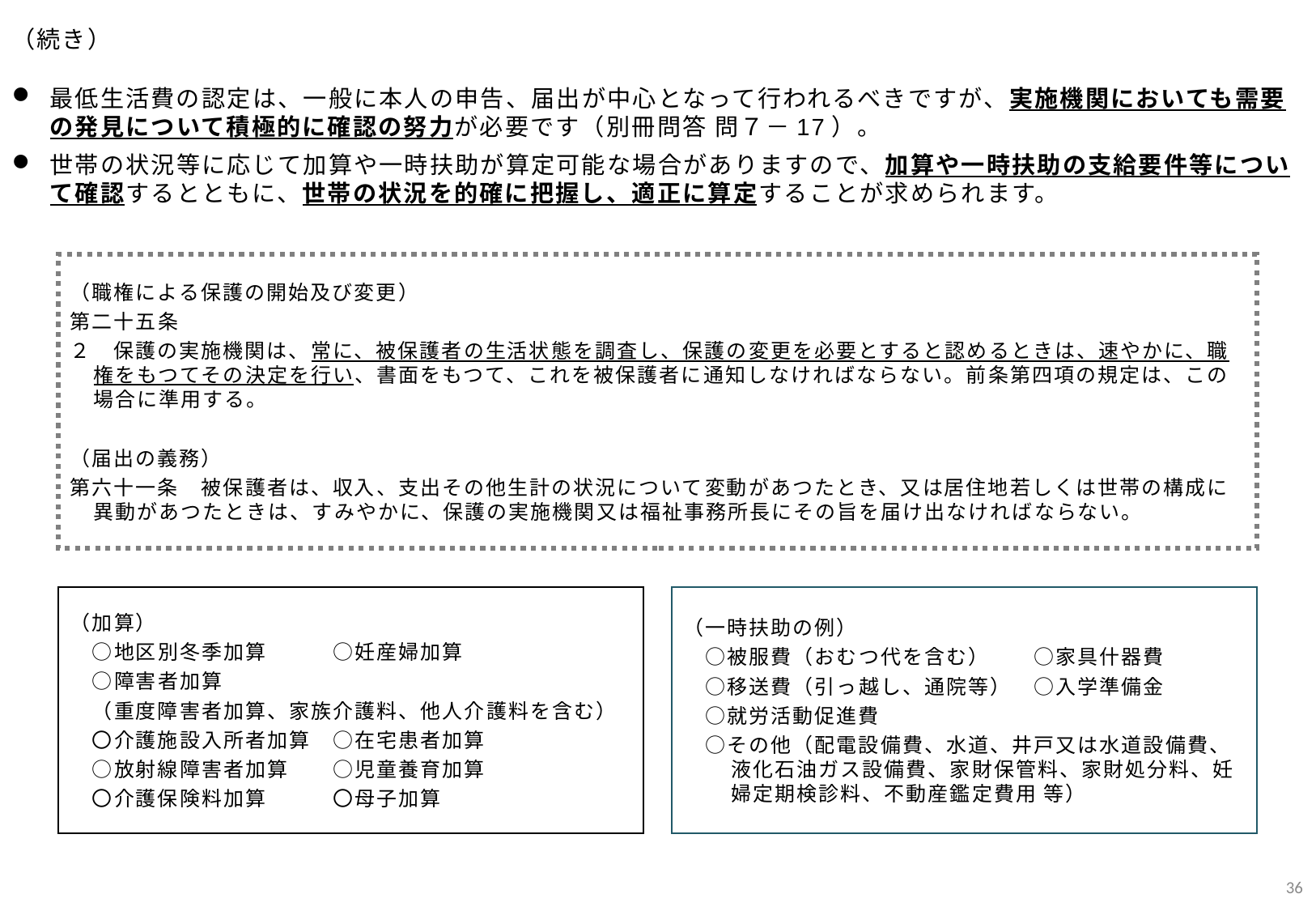

（続き）
最低生活費の認定は、一般に本人の申告、届出が中心となって行われるべきですが、実施機関においても需要の発見について積極的に確認の努力が必要です（別冊問答 問７－17）。
世帯の状況等に応じて加算や一時扶助が算定可能な場合がありますので、加算や一時扶助の支給要件等について確認するとともに、世帯の状況を的確に把握し、適正に算定することが求められます。
（職権による保護の開始及び変更）
第二十五条
２　保護の実施機関は、常に、被保護者の生活状態を調査し、保護の変更を必要とすると認めるときは、速やかに、職権をもつてその決定を行い、書面をもつて、これを被保護者に通知しなければならない。前条第四項の規定は、この場合に準用する。

（届出の義務）
第六十一条　被保護者は、収入、支出その他生計の状況について変動があつたとき、又は居住地若しくは世帯の構成に異動があつたときは、すみやかに、保護の実施機関又は福祉事務所長にその旨を届け出なければならない。
（加算）
　○地区別冬季加算　　　○妊産婦加算
　○障害者加算
　（重度障害者加算、家族介護料、他人介護料を含む）
　〇介護施設入所者加算　○在宅患者加算
　○放射線障害者加算　　○児童養育加算
　〇介護保険料加算　　　〇母子加算
（一時扶助の例）
　○被服費（おむつ代を含む）　　○家具什器費
　○移送費（引っ越し、通院等）　○入学準備金
　○就労活動促進費
　○その他（配電設備費、水道、井戸又は水道設備費、液化石油ガス設備費、家財保管料、家財処分料、妊婦定期検診料、不動産鑑定費用 等）
36